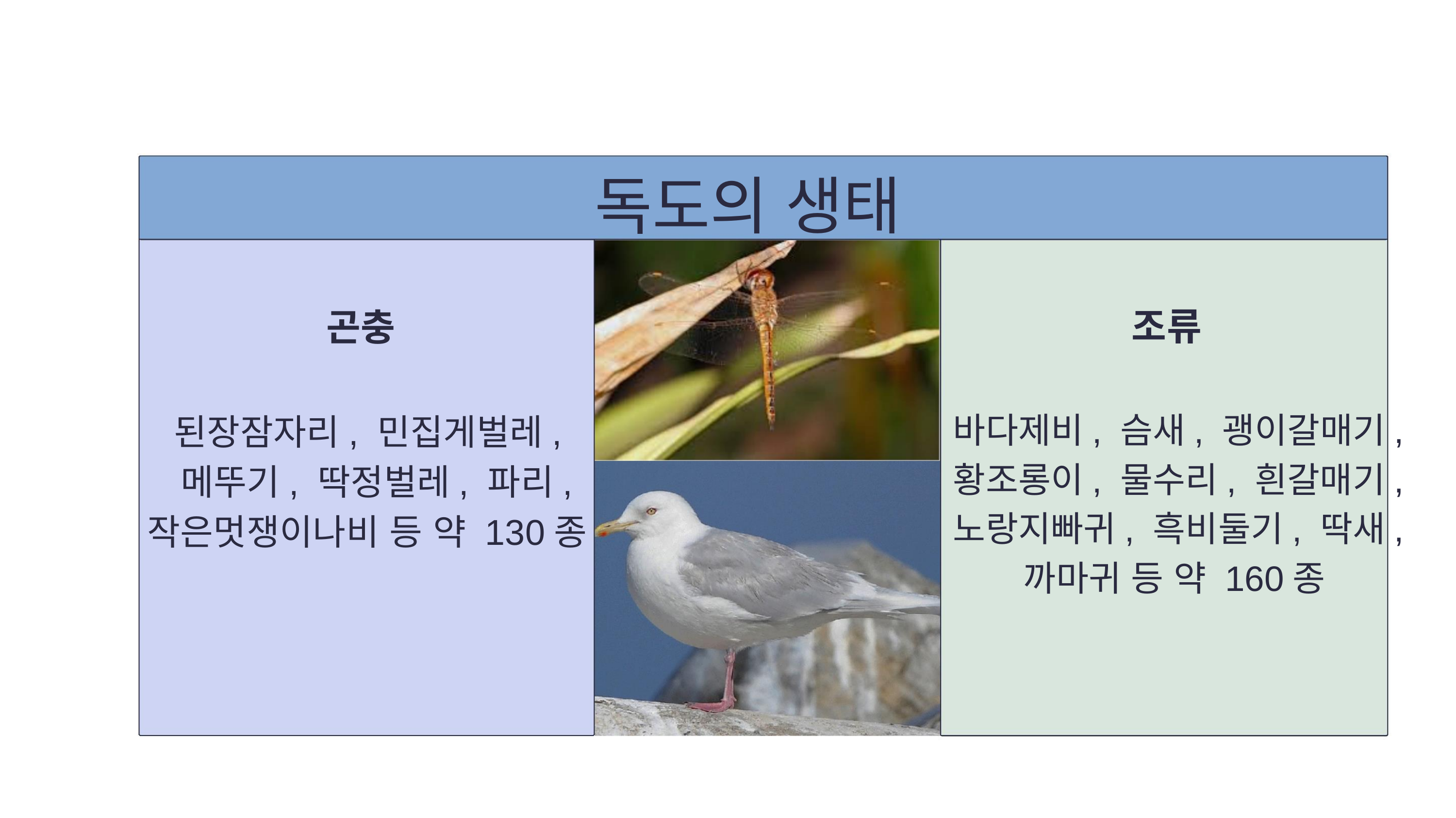

독도의 생태
조류
곤충
바다제비, 슴새, 괭이갈매기,
황조롱이, 물수리, 흰갈매기,
노랑지빠귀, 흑비둘기, 딱새,
까마귀 등 약 160종
된장잠자리, 민집게벌레,
메뚜기, 딱정벌레, 파리,
작은멋쟁이나비 등 약 130종